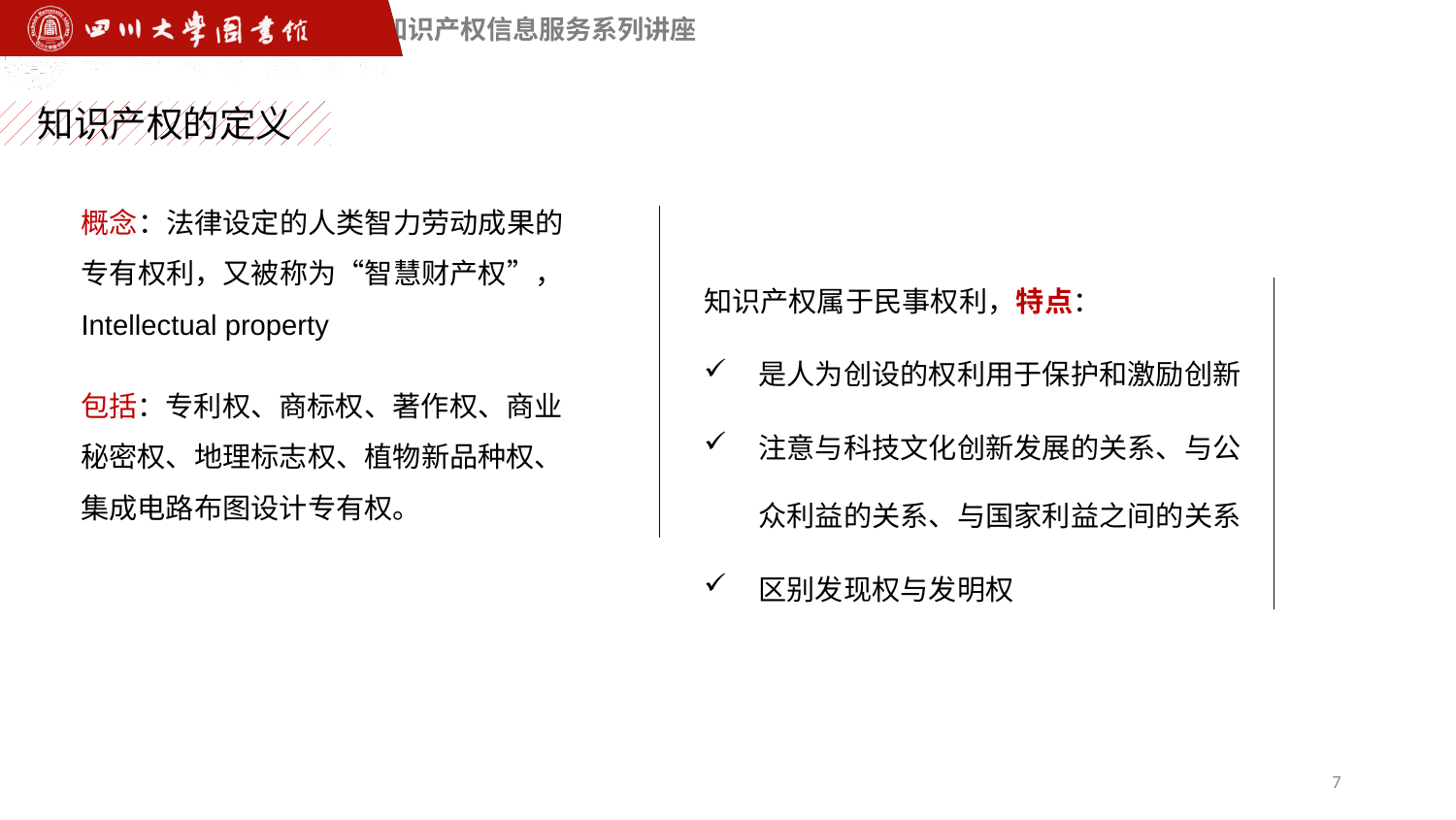

知识产权的定义
概念：法律设定的人类智力劳动成果的专有权利，又被称为“智慧财产权”，
Intellectual property
知识产权属于民事权利，特点：
是人为创设的权利用于保护和激励创新
注意与科技文化创新发展的关系、与公众利益的关系、与国家利益之间的关系
区别发现权与发明权
包括：专利权、商标权、著作权、商业秘密权、地理标志权、植物新品种权、集成电路布图设计专有权。
7